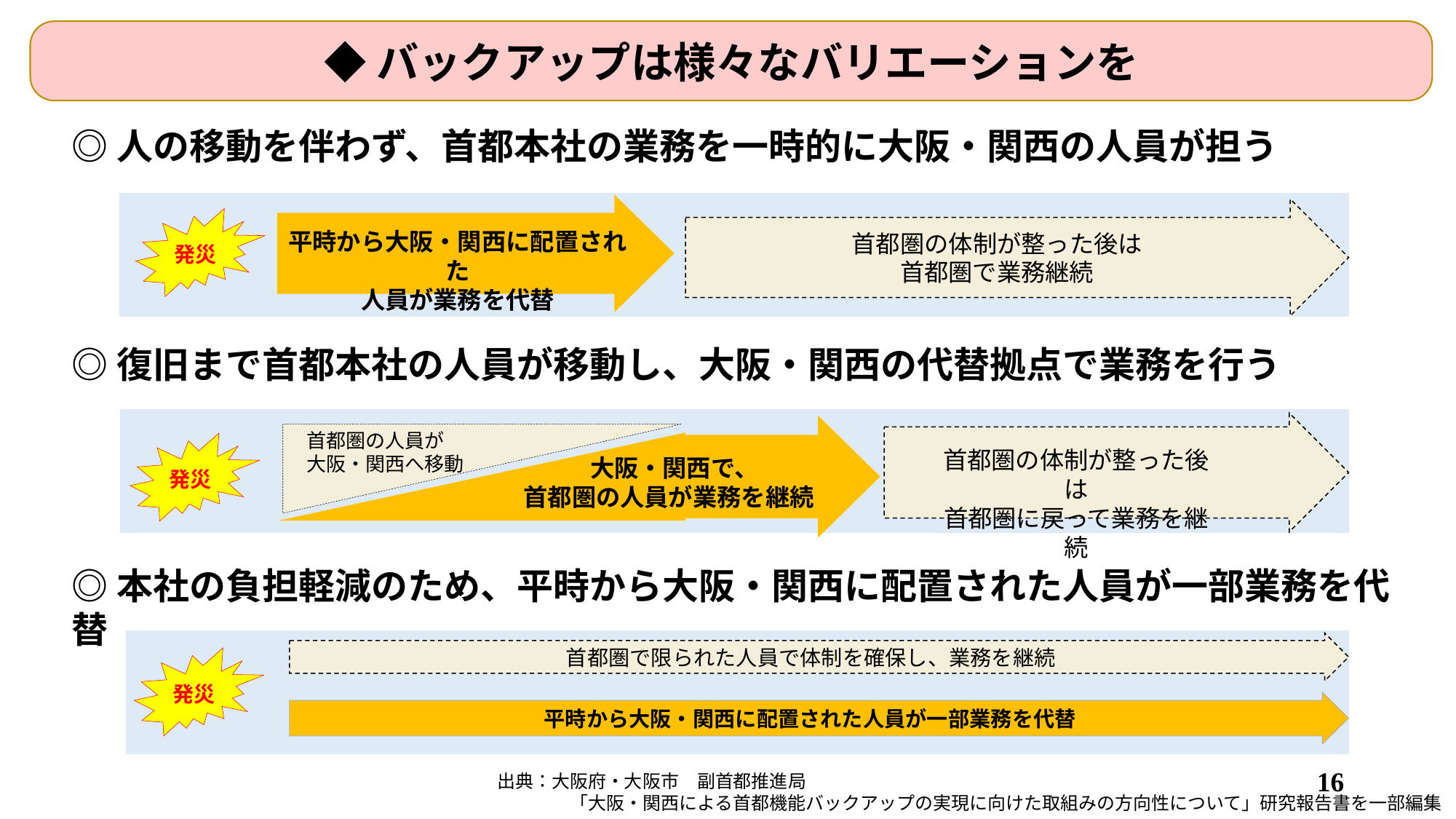

◆バックアップは様々なバリエーションを
◎人の移動を伴わず、首都本社の業務を一時的に大阪・関西の人員が担う

首都圏の体制が整った後は
首都圏で業務継続
発災
平時から大阪・関西に配置された
人員が業務を代替

◎復旧まで首都本社の人員が移動し、大阪・関西の代替拠点で業務を行う

首都圏の人員が
大阪・関西へ移動

発災
首都圏の体制が整った後は
首都圏に戻って業務を継続
 大阪・関西で、
首都圏の人員が業務を継続
◎本社の負担軽減のため、平時から大阪・関西に配置された人員が一部業務を代替

首都圏で限られた人員で体制を確保し、業務を継続
発災
平時から大阪・関西に配置された人員が一部業務を代替
16
出典：大阪府・大阪市　副首都推進局
　　　　「⼤阪・関⻄による⾸都機能バックアップの実現に向けた取組みの方向性について」研究報告書を一部編集